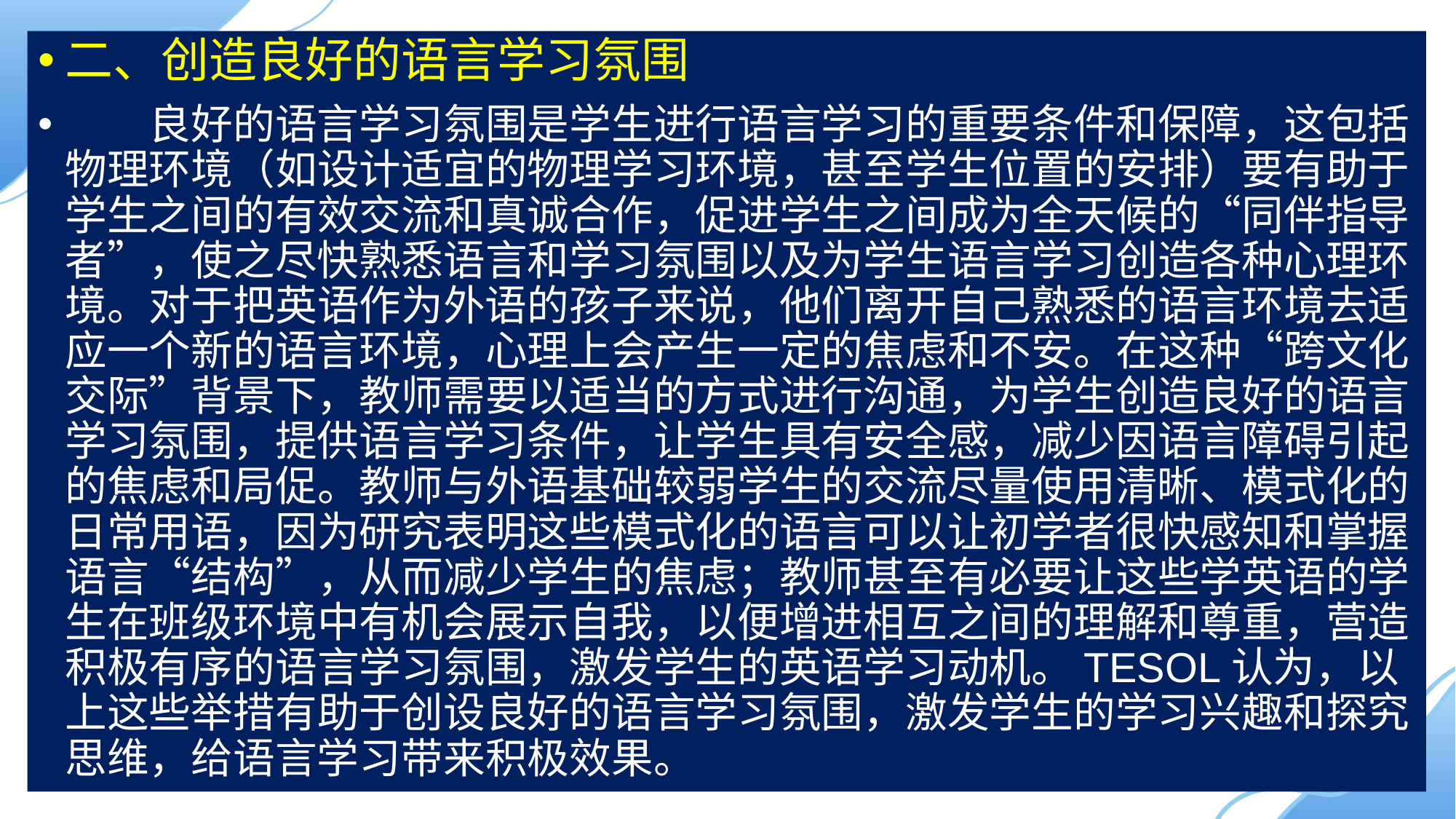

二、创造良好的语言学习氛围
　　良好的语言学习氛围是学生进行语言学习的重要条件和保障，这包括物理环境（如设计适宜的物理学习环境，甚至学生位置的安排）要有助于学生之间的有效交流和真诚合作，促进学生之间成为全天候的“同伴指导者”，使之尽快熟悉语言和学习氛围以及为学生语言学习创造各种心理环境。对于把英语作为外语的孩子来说，他们离开自己熟悉的语言环境去适应一个新的语言环境，心理上会产生一定的焦虑和不安。在这种“跨文化交际”背景下，教师需要以适当的方式进行沟通，为学生创造良好的语言学习氛围，提供语言学习条件，让学生具有安全感，减少因语言障碍引起的焦虑和局促。教师与外语基础较弱学生的交流尽量使用清晰、模式化的日常用语，因为研究表明这些模式化的语言可以让初学者很快感知和掌握语言“结构”，从而减少学生的焦虑；教师甚至有必要让这些学英语的学生在班级环境中有机会展示自我，以便增进相互之间的理解和尊重，营造积极有序的语言学习氛围，激发学生的英语学习动机。TESOL认为，以上这些举措有助于创设良好的语言学习氛围，激发学生的学习兴趣和探究思维，给语言学习带来积极效果。